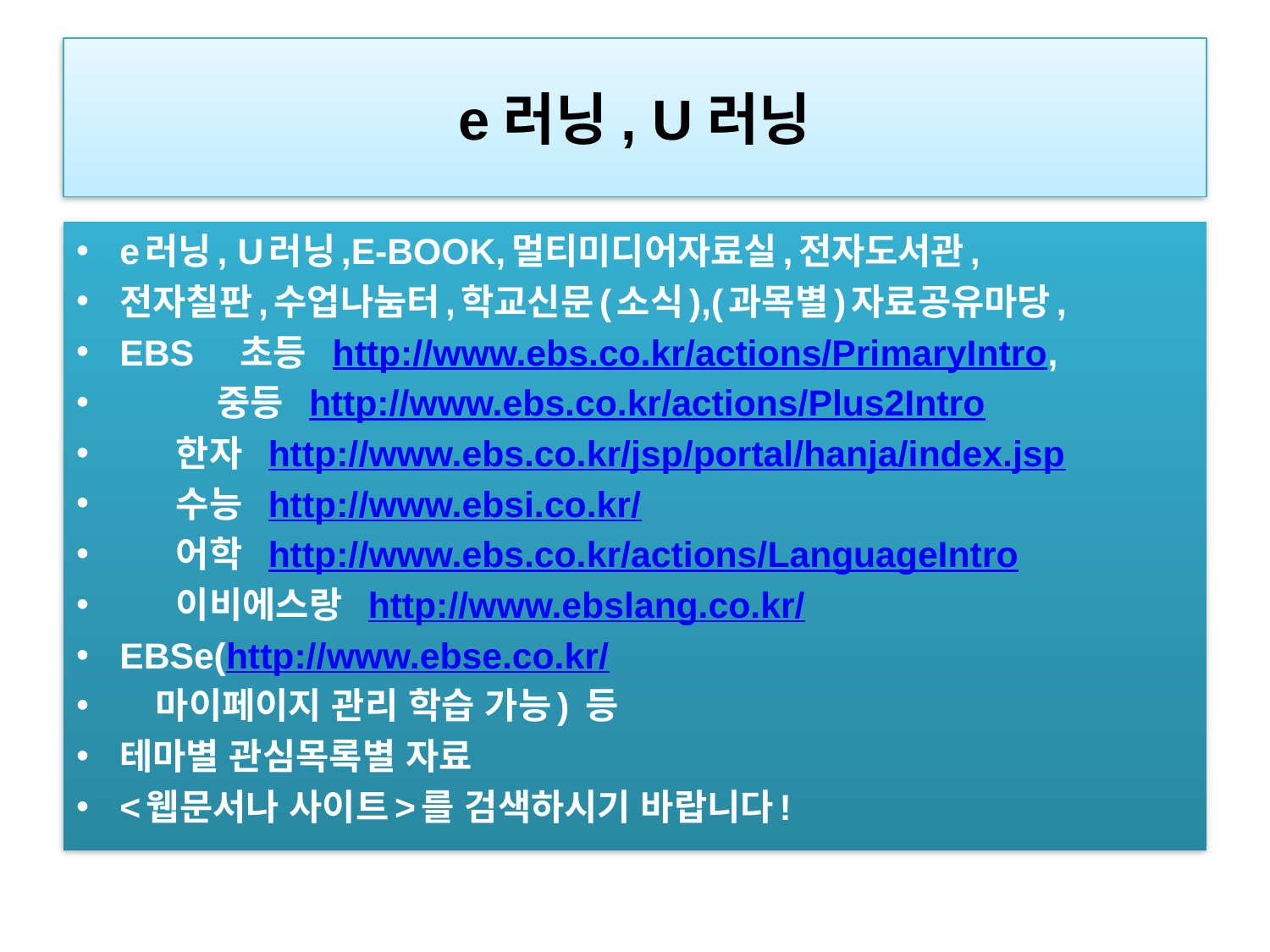

# e러닝, U러닝
e러닝, U러닝,E-BOOK,멀티미디어자료실,전자도서관,
전자칠판,수업나눔터,학교신문(소식),(과목별)자료공유마당,
EBS    초등  http://www.ebs.co.kr/actions/PrimaryIntro,
         중등  http://www.ebs.co.kr/actions/Plus2Intro
     한자  http://www.ebs.co.kr/jsp/portal/hanja/index.jsp
     수능  http://www.ebsi.co.kr/
     어학  http://www.ebs.co.kr/actions/LanguageIntro
     이비에스랑  http://www.ebslang.co.kr/
EBSe(http://www.ebse.co.kr/
   마이페이지 관리 학습 가능) 등
테마별 관심목록별 자료
<웹문서나 사이트>를 검색하시기 바랍니다!